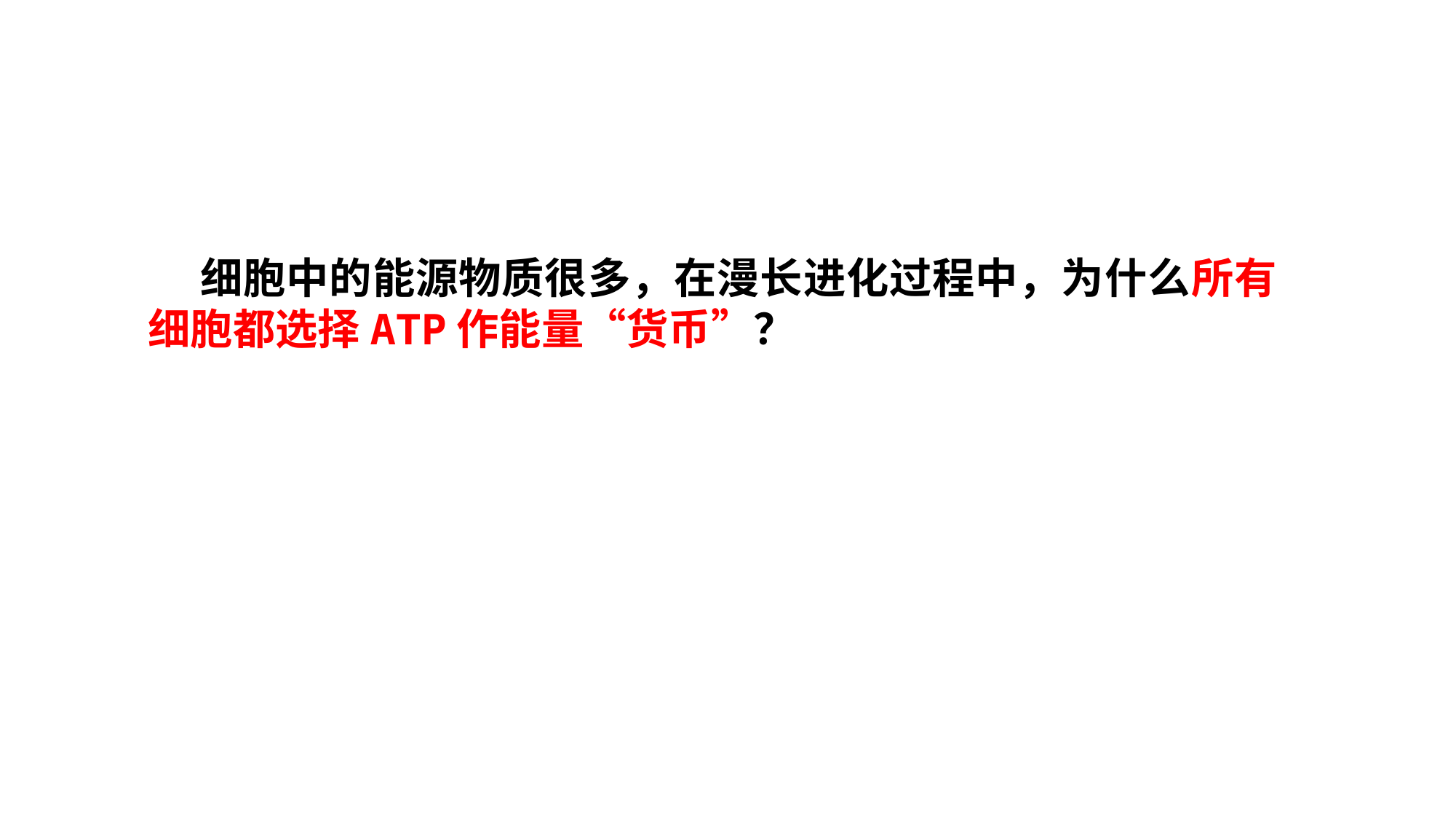

细胞中的能源物质很多，在漫长进化过程中，为什么所有细胞都选择ATP作能量“货币”？